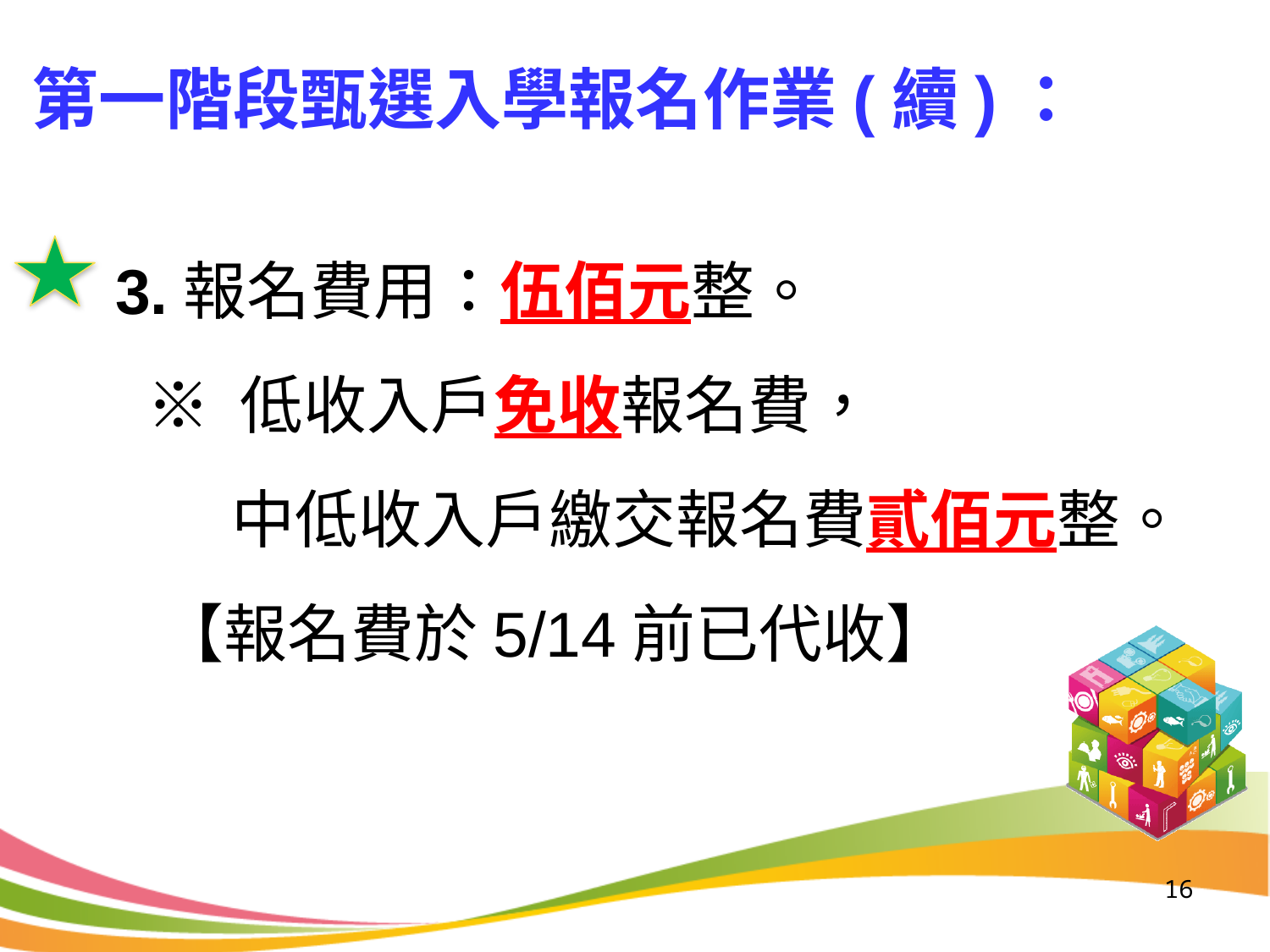

第一階段甄選入學報名作業(續)：

　  3.報名費用：伍佰元整。
        ※ 低收入戶免收報名費，
             中低收入戶繳交報名費貳佰元整。
        【報名費於5/14前已代收】

16